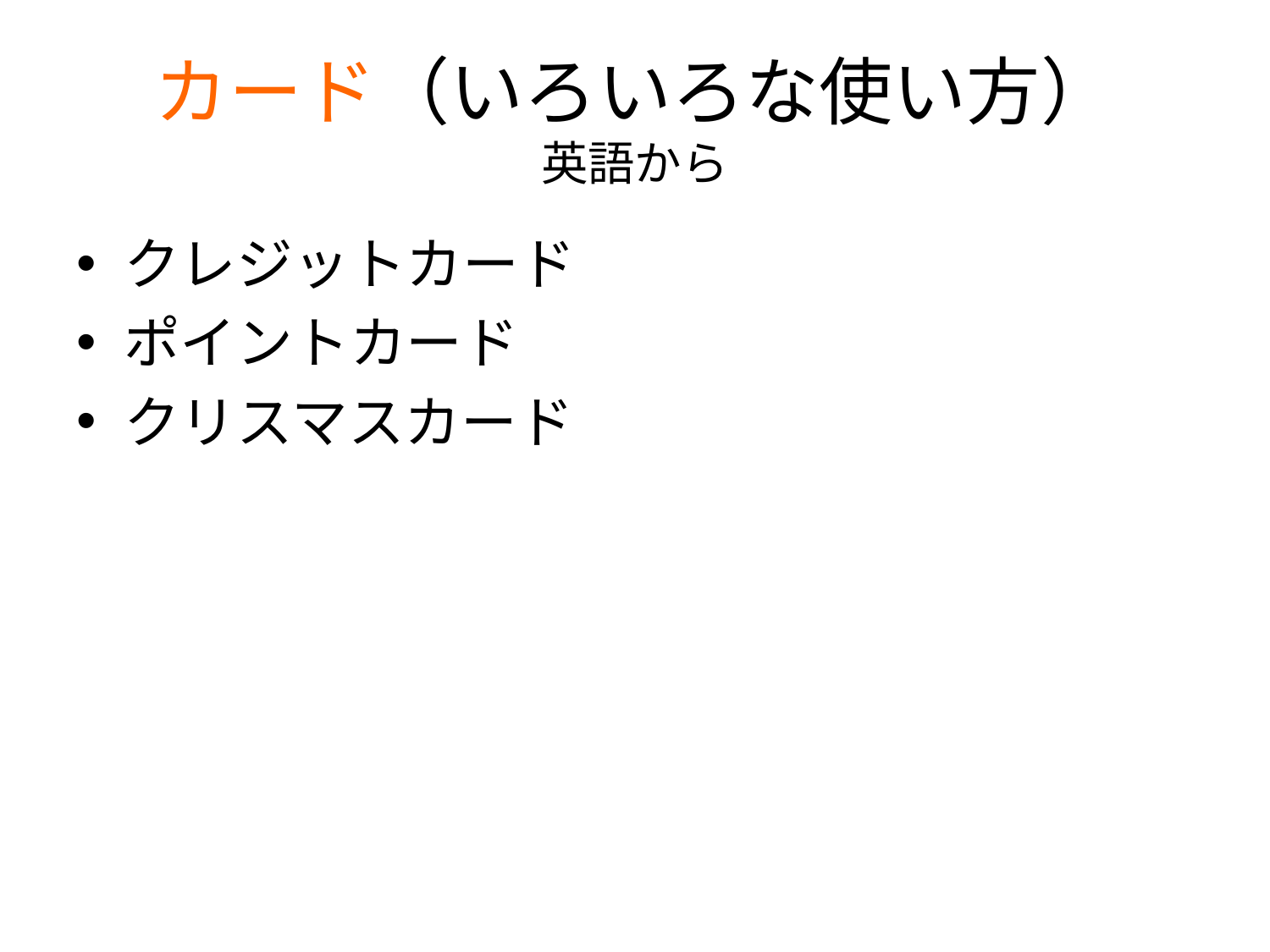

# カード（いろいろな使い方） 英語から
クレジットカード
ポイントカード
クリスマスカード